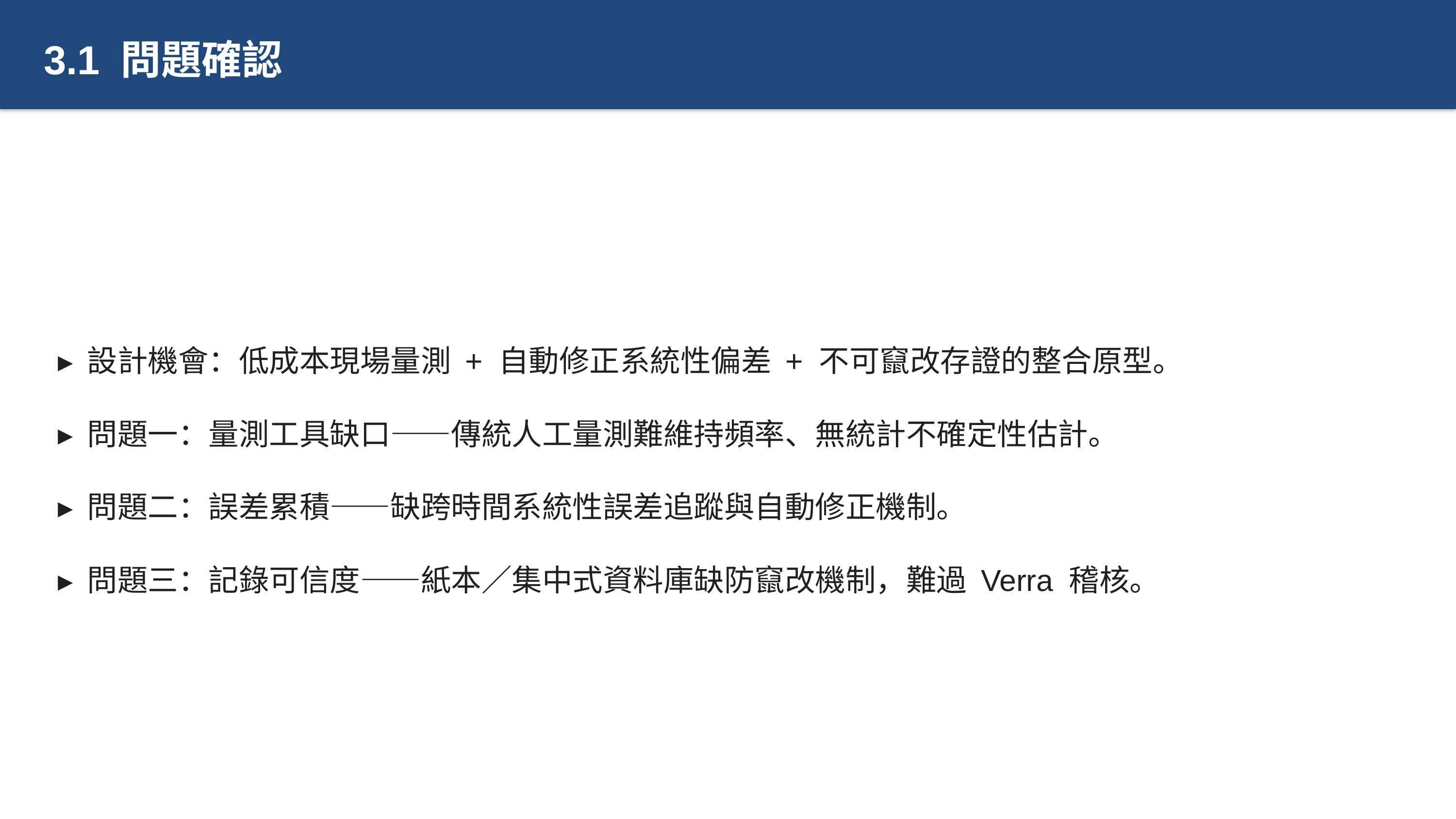

3.1 問題確認
▸ 設計機會：低成本現場量測 + 自動修正系統性偏差 + 不可竄改存證的整合原型。
▸ 問題一：量測工具缺口——傳統人工量測難維持頻率、無統計不確定性估計。
▸ 問題二：誤差累積——缺跨時間系統性誤差追蹤與自動修正機制。
▸ 問題三：記錄可信度——紙本／集中式資料庫缺防竄改機制，難過 Verra 稽核。